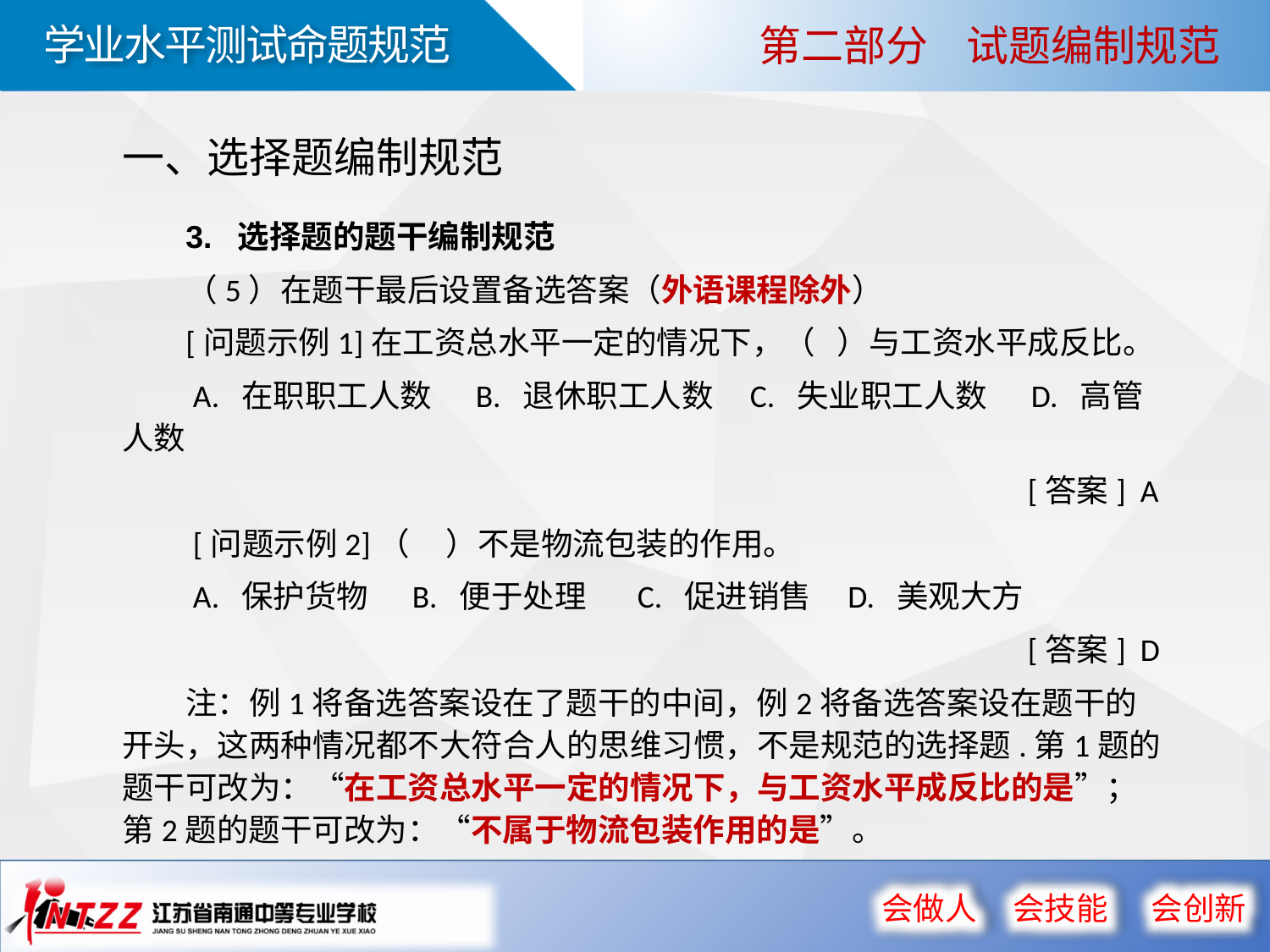

第二部分    试题编制规范
一、选择题编制规范
3.  选择题的题干编制规范
（5）在题干最后设置备选答案（外语课程除外）
[问题示例1]在工资总水平一定的情况下，（   ）与工资水平成反比。
 A.  在职职工人数     B.  退休职工人数    C.  失业职工人数     D.  高管人数
                                                                                                                     [答案]  A
 [问题示例2]（     ）不是物流包装的作用。
 A.  保护货物     B.  便于处理      C.  促进销售    D.  美观大方
                                                                                                                     [答案]  D
注：例1将备选答案设在了题干的中间，例2将备选答案设在题干的开头，这两种情况都不大符合人的思维习惯，不是规范的选择题.第1题的题干可改为：“在工资总水平一定的情况下，与工资水平成反比的是”；第2题的题干可改为：“不属于物流包装作用的是”。